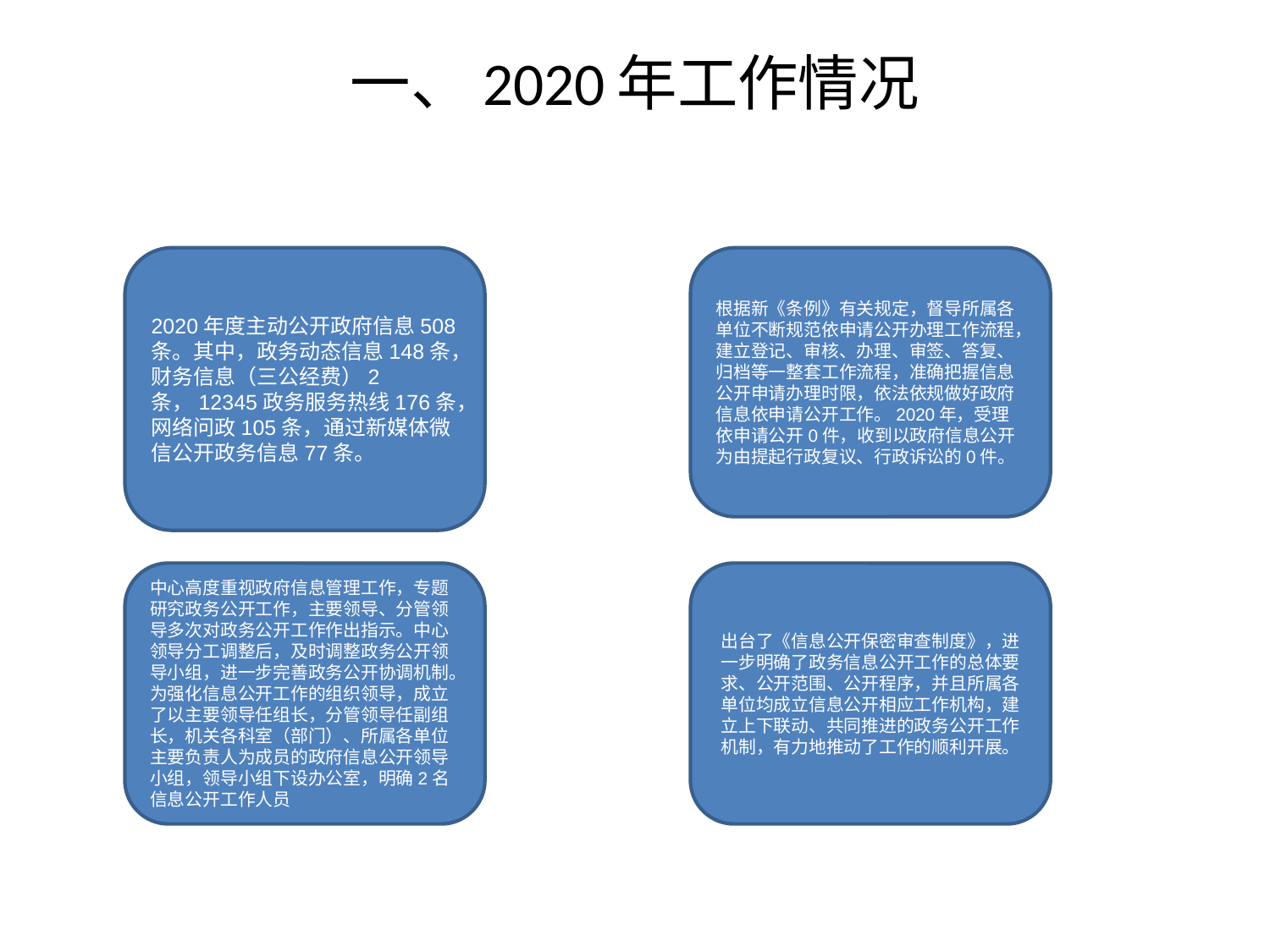

# 一、2020年工作情况

2020年度主动公开政府信息508条。其中，政务动态信息148条，财务信息（三公经费）2条，12345政务服务热线176条，网络问政105条，通过新媒体微信公开政务信息77条。
根据新《条例》有关规定，督导所属各单位不断规范依申请公开办理工作流程，建立登记、审核、办理、审签、答复、归档等一整套工作流程，准确把握信息公开申请办理时限，依法依规做好政府信息依申请公开工作。2020年，受理依申请公开0件，收到以政府信息公开为由提起行政复议、行政诉讼的0件。
中心高度重视政府信息管理工作，专题研究政务公开工作，主要领导、分管领导多次对政务公开工作作出指示。中心领导分工调整后，及时调整政务公开领导小组，进一步完善政务公开协调机制。为强化信息公开工作的组织领导，成立了以主要领导任组长，分管领导任副组长，机关各科室（部门）、所属各单位主要负责人为成员的政府信息公开领导小组，领导小组下设办公室，明确2名信息公开工作人员
出台了《信息公开保密审查制度》，进一步明确了政务信息公开工作的总体要求、公开范围、公开程序，并且所属各单位均成立信息公开相应工作机构，建立上下联动、共同推进的政务公开工作机制，有力地推动了工作的顺利开展。